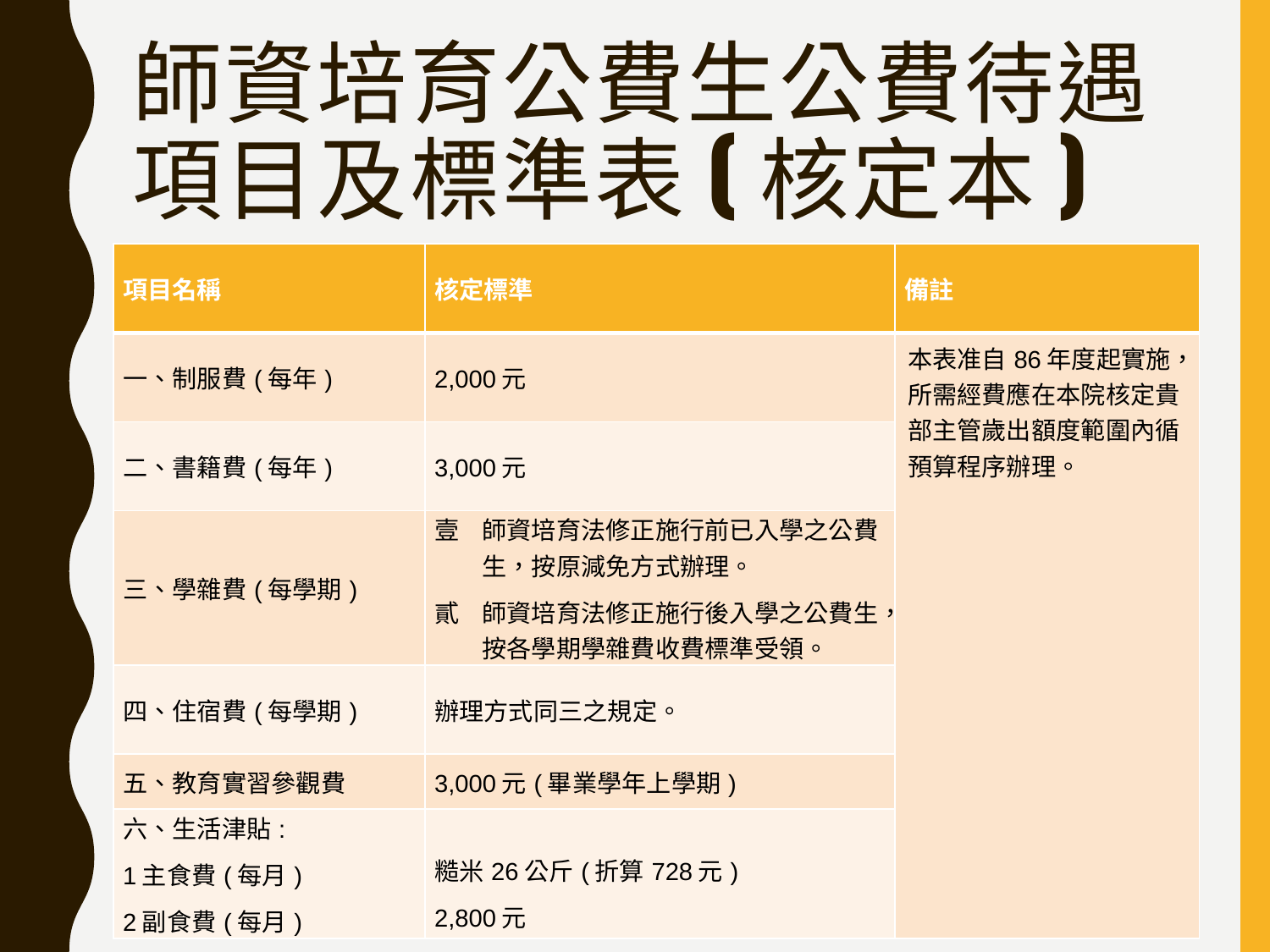

# 師資培育公費生公費待遇項目及標準表(核定本)
| 項目名稱 | 核定標準 | 備註 |
| --- | --- | --- |
| 一、制服費(每年) | 2,000元 | 本表准自86年度起實施，所需經費應在本院核定貴部主管歲出額度範圍內循預算程序辦理。 |
| 二、書籍費(每年) | 3,000元 |  |
| 三、學雜費(每學期) | 師資培育法修正施行前已入學之公費生，按原減免方式辦理。 師資培育法修正施行後入學之公費生，按各學期學雜費收費標準受領。 |  |
| 四、住宿費(每學期) | 辦理方式同三之規定。 |  |
| 五、教育實習參觀費 | 3,000元(畢業學年上學期) |  |
| 六、生活津貼: 1主食費(每月) 2副食費(每月) | 糙米26公斤(折算728元) 2,800元 |  |

11